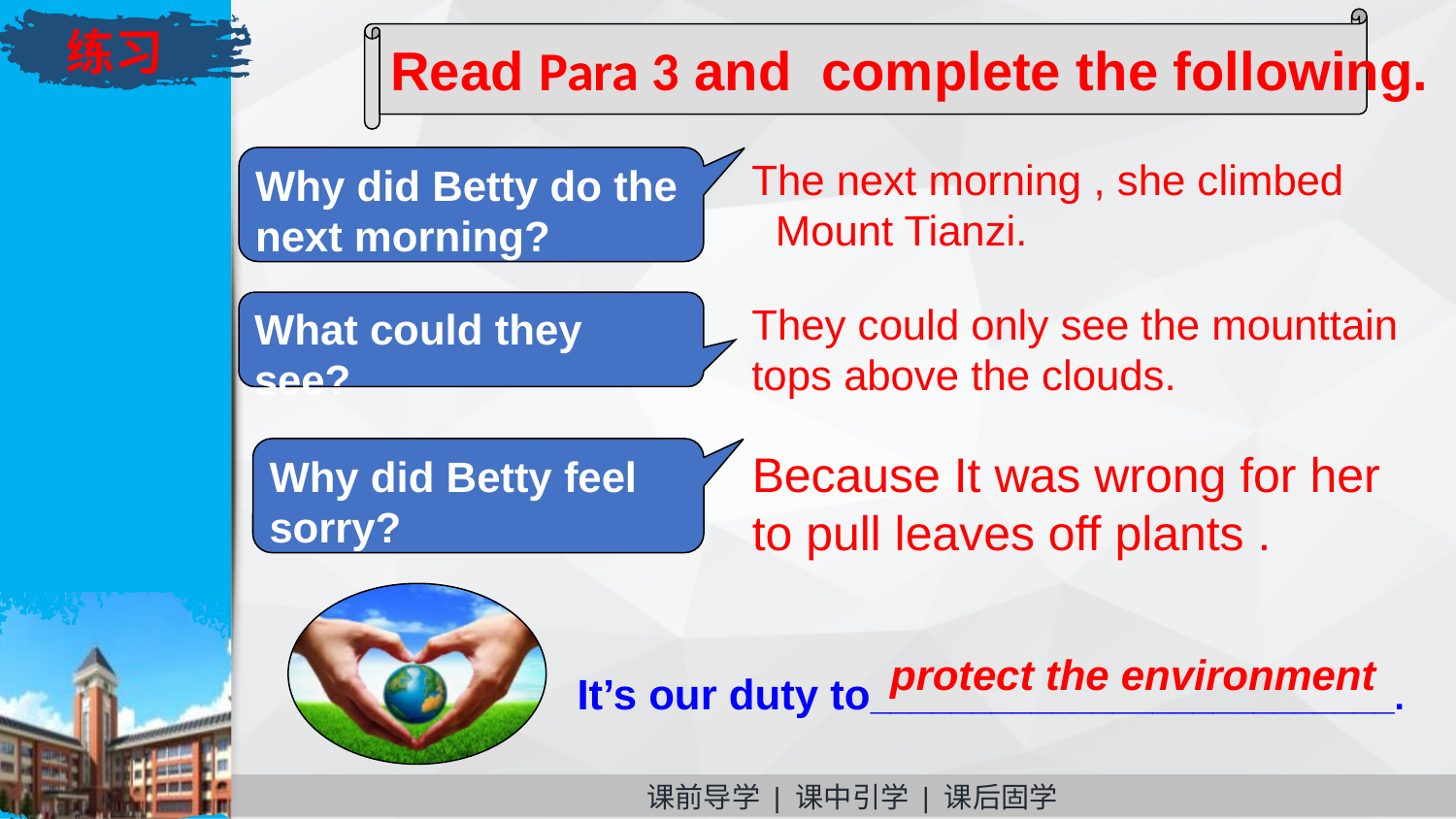

练习
Read Para 3 and  complete the following.
The next morning , she climbed
  Mount Tianzi.
Why did Betty do the next morning?
They could only see the mounttain
tops above the clouds.
What could they see?
Why did Betty feel sorry?
Because It was wrong for her
to pull leaves off plants .

protect the environment
 It’s our duty to__________________________.